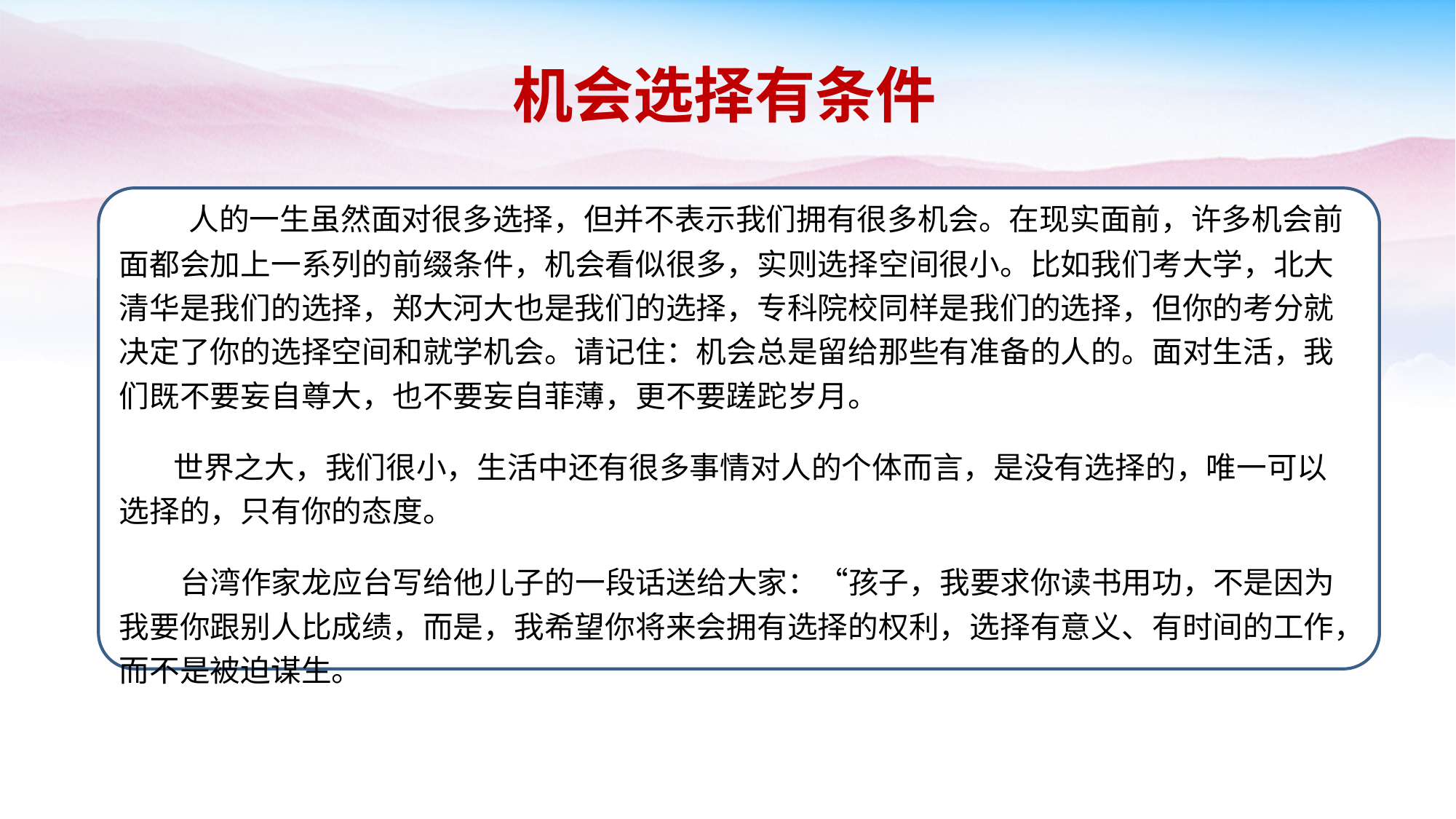

机会选择有条件

        人的一生虽然面对很多选择，但并不表示我们拥有很多机会。在现实面前，许多机会前面都会加上一系列的前缀条件，机会看似很多，实则选择空间很小。比如我们考大学，北大清华是我们的选择，郑大河大也是我们的选择，专科院校同样是我们的选择，但你的考分就决定了你的选择空间和就学机会。请记住：机会总是留给那些有准备的人的。面对生活，我们既不要妄自尊大，也不要妄自菲薄，更不要蹉跎岁月。
       世界之大，我们很小，生活中还有很多事情对人的个体而言，是没有选择的，唯一可以选择的，只有你的态度。        台湾作家龙应台写给他儿子的一段话送给大家：“孩子，我要求你读书用功，不是因为我要你跟别人比成绩，而是，我希望你将来会拥有选择的权利，选择有意义、有时间的工作，而不是被迫谋生。